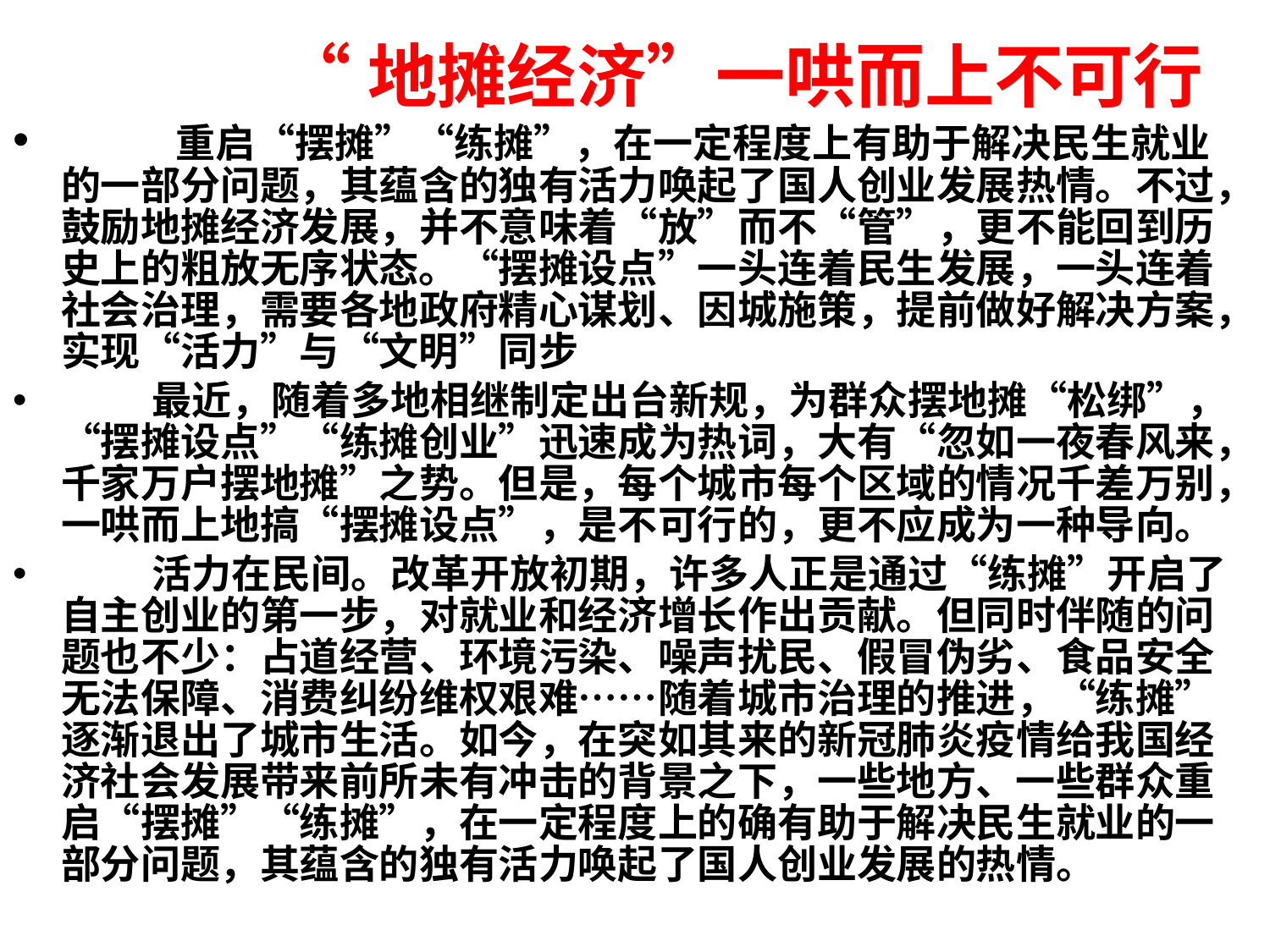

“地摊经济”一哄而上不可行
          重启“摆摊”“练摊”，在一定程度上有助于解决民生就业的一部分问题，其蕴含的独有活力唤起了国人创业发展热情。不过，鼓励地摊经济发展，并不意味着“放”而不“管”，更不能回到历史上的粗放无序状态。“摆摊设点”一头连着民生发展，一头连着社会治理，需要各地政府精心谋划、因城施策，提前做好解决方案，实现“活力”与“文明”同步
         最近，随着多地相继制定出台新规，为群众摆地摊“松绑”，“摆摊设点”“练摊创业”迅速成为热词，大有“忽如一夜春风来，千家万户摆地摊”之势。但是，每个城市每个区域的情况千差万别，一哄而上地搞“摆摊设点”，是不可行的，更不应成为一种导向。
         活力在民间。改革开放初期，许多人正是通过“练摊”开启了自主创业的第一步，对就业和经济增长作出贡献。但同时伴随的问题也不少：占道经营、环境污染、噪声扰民、假冒伪劣、食品安全无法保障、消费纠纷维权艰难……随着城市治理的推进，“练摊”逐渐退出了城市生活。如今，在突如其来的新冠肺炎疫情给我国经济社会发展带来前所未有冲击的背景之下，一些地方、一些群众重启“摆摊”“练摊”，在一定程度上的确有助于解决民生就业的一部分问题，其蕴含的独有活力唤起了国人创业发展的热情。